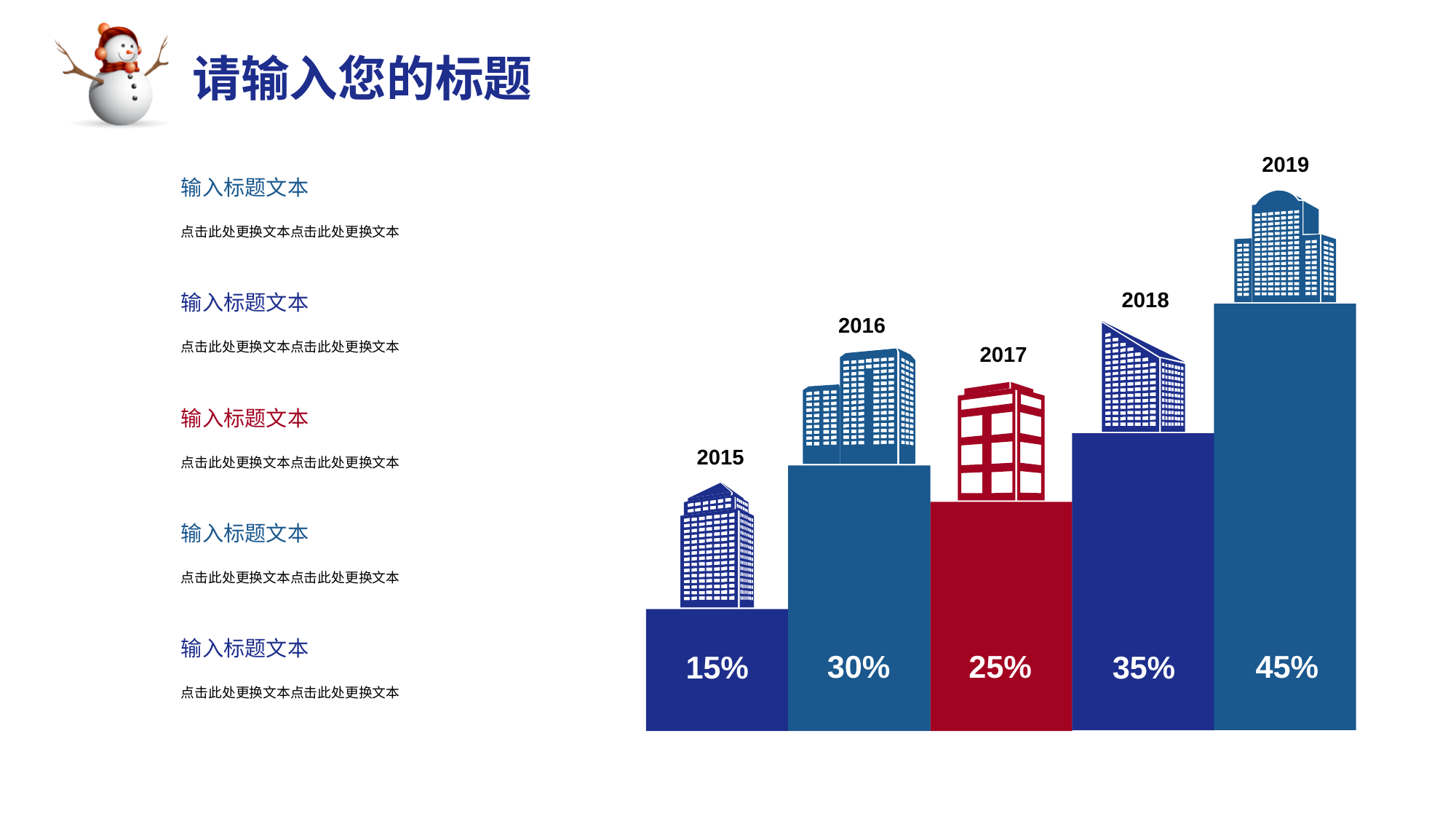

2019

2018
2016

2017

2015

输入标题文本
45%
30%
25%
15%
35%

输入标题文本
输入标题文本
点击此处更换文本点击此处更换文本
输入标题文本
点击此处更换文本点击此处更换文本
输入标题文本
点击此处更换文本点击此处更换文本
输入标题文本
点击此处更换文本点击此处更换文本
输入标题文本
点击此处更换文本点击此处更换文本